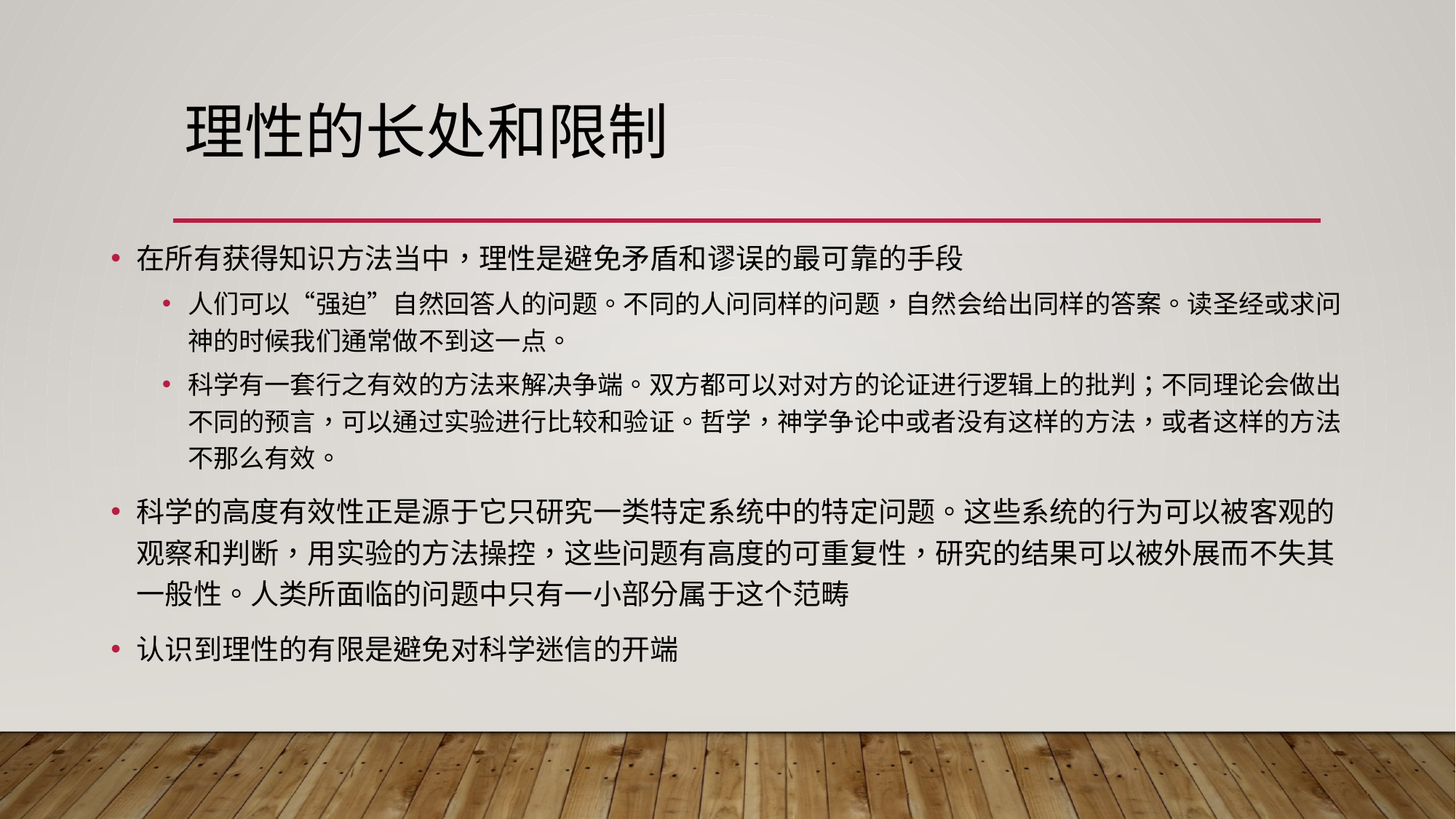

# 理性的长处和限制
在所有获得知识方法当中，理性是避免矛盾和谬误的最可靠的手段
人们可以“强迫”自然回答人的问题。不同的人问同样的问题，自然会给出同样的答案。读圣经或求问神的时候我们通常做不到这一点。
科学有一套行之有效的方法来解决争端。双方都可以对对方的论证进行逻辑上的批判；不同理论会做出不同的预言，可以通过实验进行比较和验证。哲学，神学争论中或者没有这样的方法，或者这样的方法不那么有效。
科学的高度有效性正是源于它只研究一类特定系统中的特定问题。这些系统的行为可以被客观的观察和判断，用实验的方法操控，这些问题有高度的可重复性，研究的结果可以被外展而不失其一般性。人类所面临的问题中只有一小部分属于这个范畴
认识到理性的有限是避免对科学迷信的开端